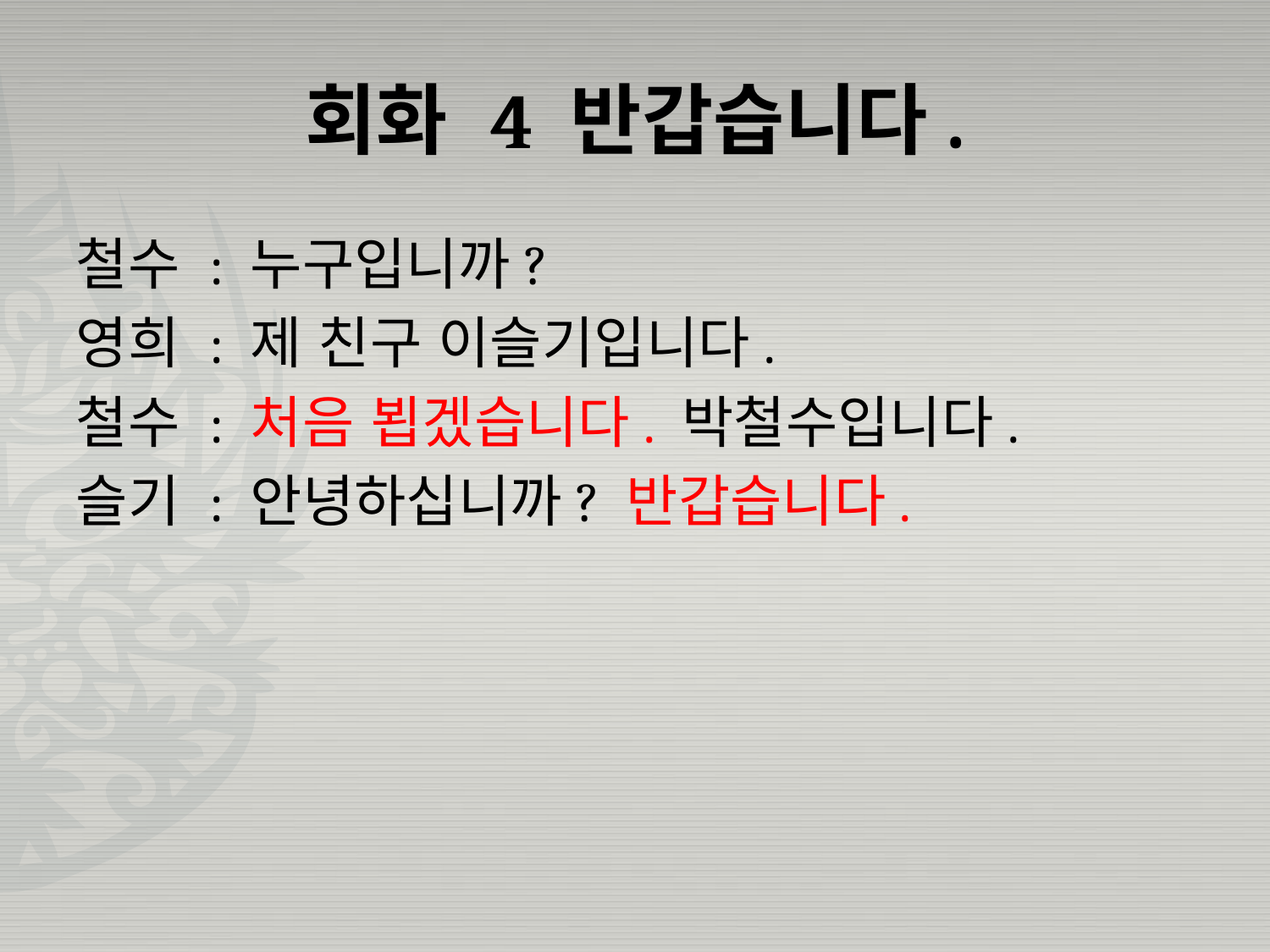

# 회화 4 반갑습니다.
철수 : 누구입니까?
영희 : 제 친구 이슬기입니다.
철수 : 처음 뵙겠습니다. 박철수입니다.
슬기 : 안녕하십니까? 반갑습니다.